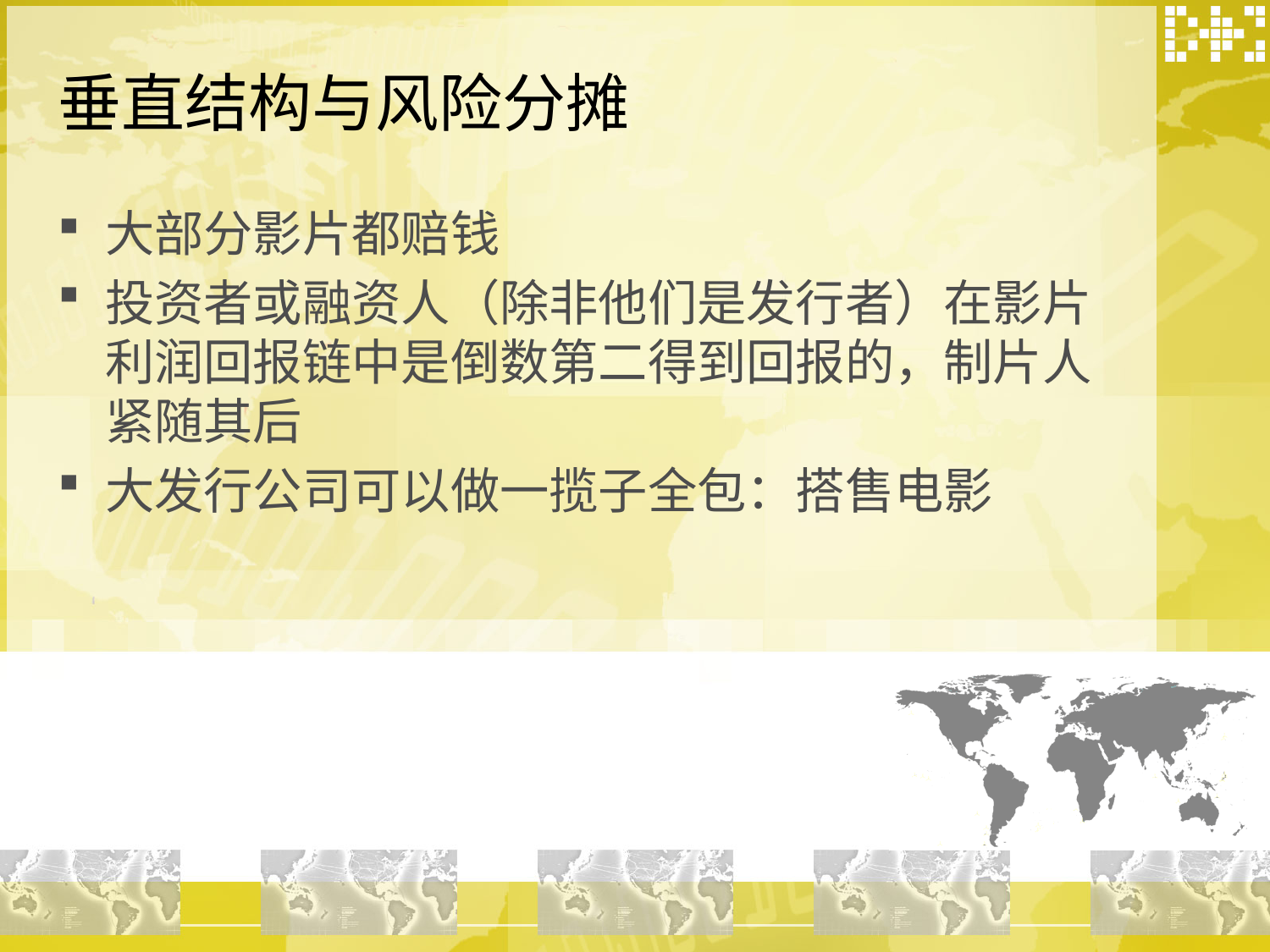

# 垂直结构与风险分摊
大部分影片都赔钱
投资者或融资人（除非他们是发行者）在影片利润回报链中是倒数第二得到回报的，制片人紧随其后
大发行公司可以做一揽子全包：搭售电影